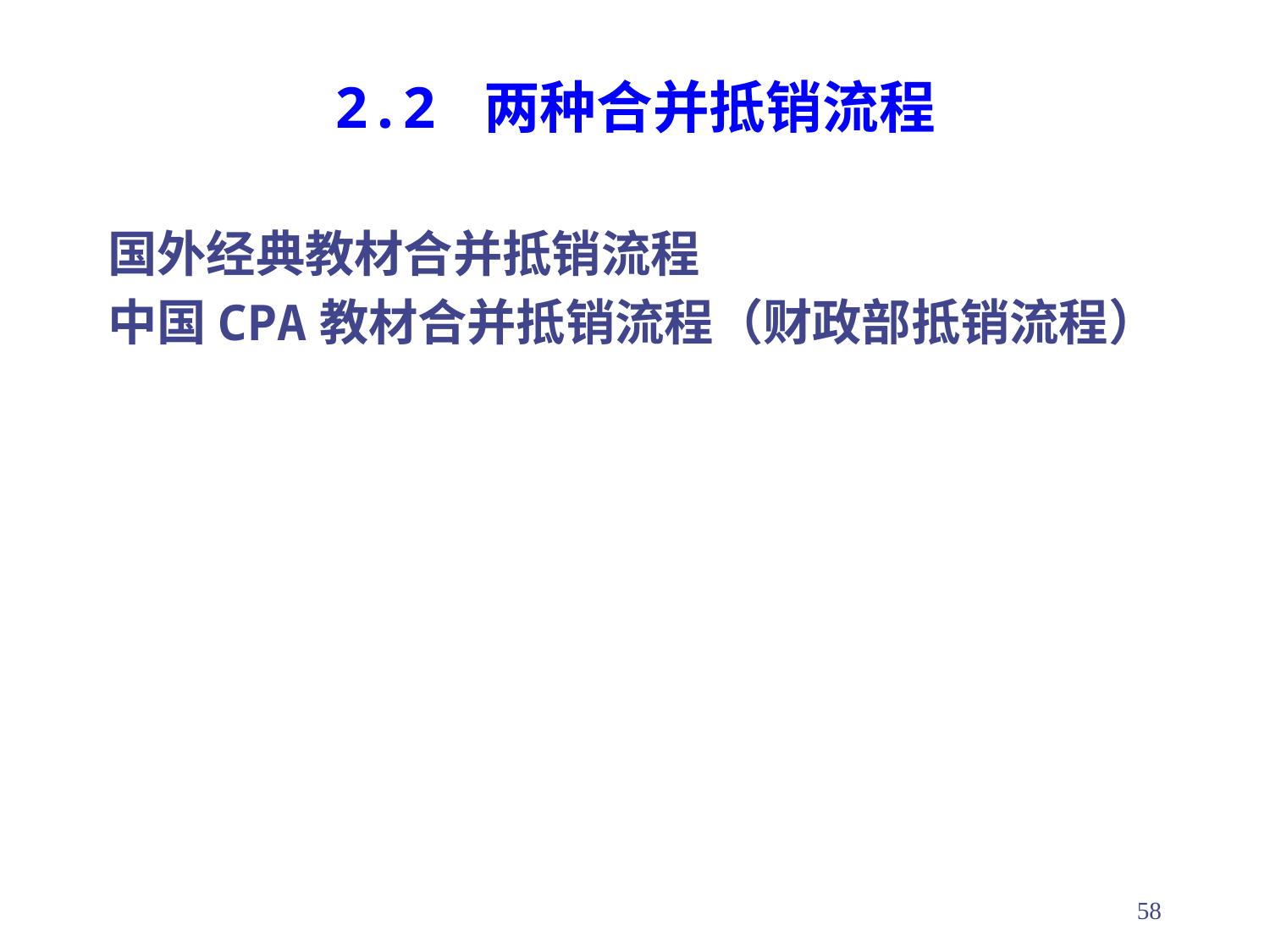

# 2.2 两种合并抵销流程
国外经典教材合并抵销流程
中国CPA教材合并抵销流程（财政部抵销流程）
58